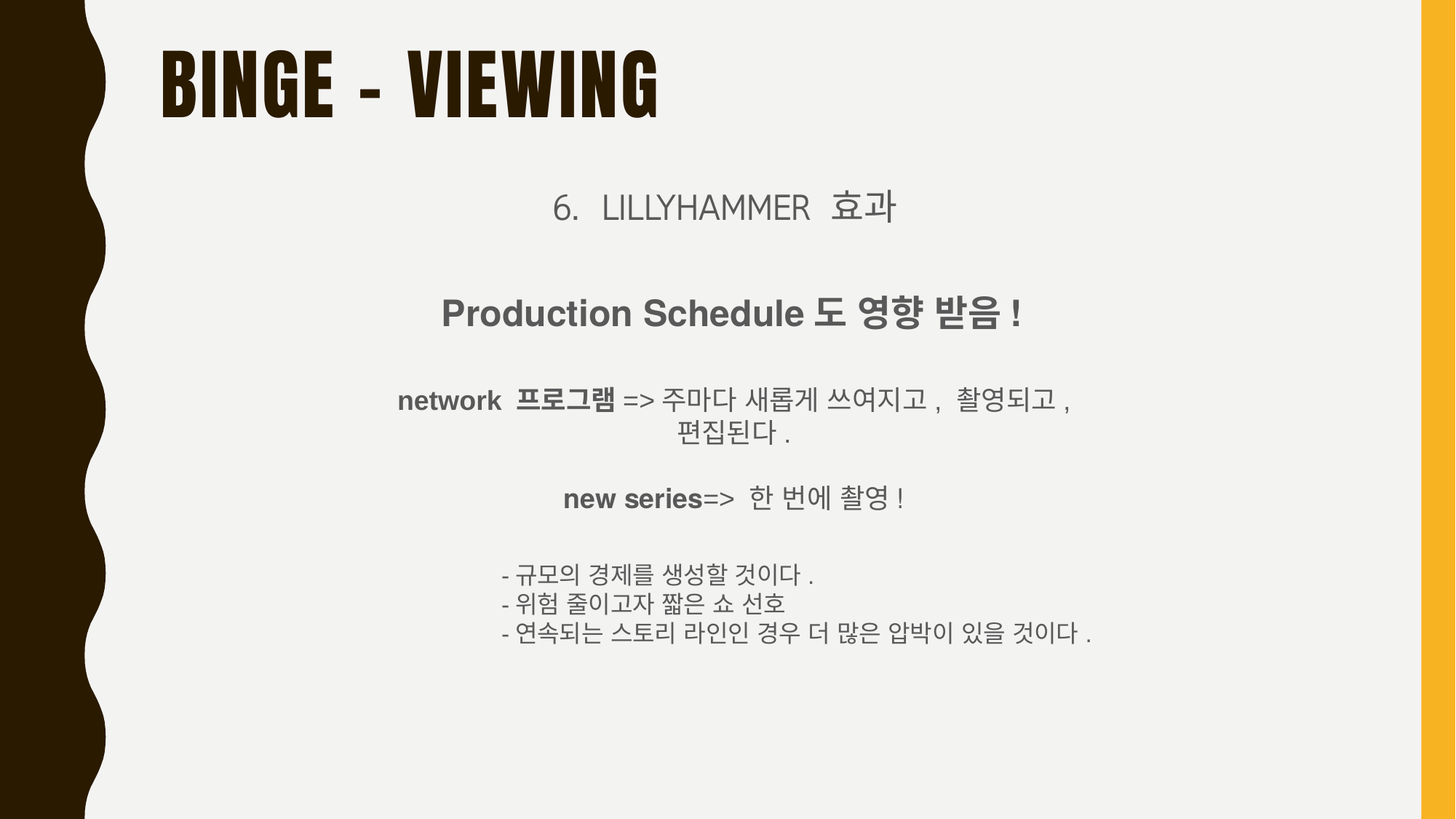

# Binge - viewing
6.  LILLYHAMMER 효과

Production Schedule도 영향 받음!
network 프로그램=>주마다 새롭게 쓰여지고, 촬영되고, 편집된다.

new series=> 한 번에 촬영!
-규모의 경제를 생성할 것이다.
-위험 줄이고자 짧은 쇼 선호
-연속되는 스토리 라인인 경우 더 많은 압박이 있을 것이다.